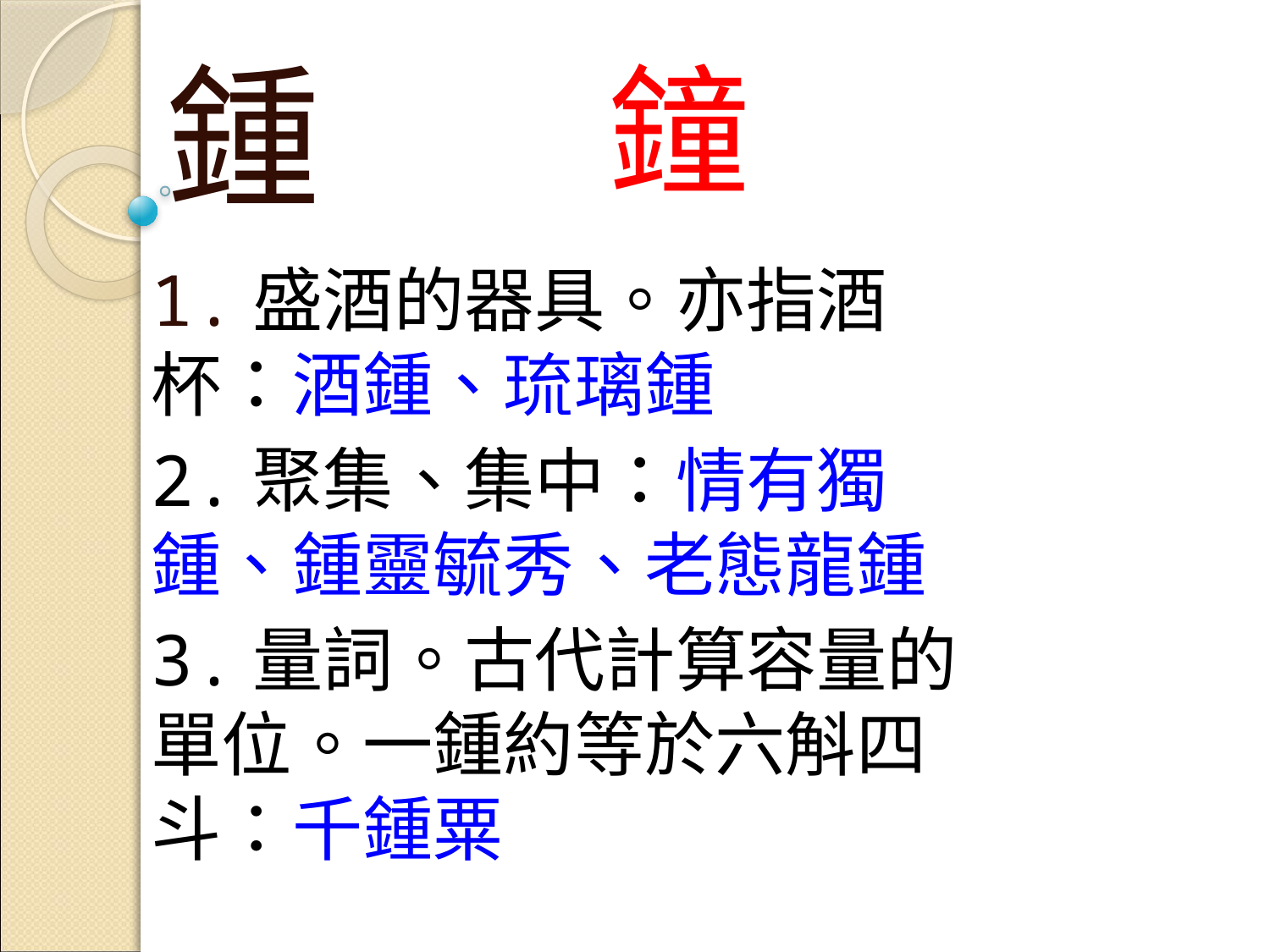

鍾
# 鐘
1.盛酒的器具。亦指酒杯：酒鍾、琉璃鍾
2.聚集、集中：情有獨鍾、鍾靈毓秀、老態龍鍾
3.量詞。古代計算容量的單位。一鍾約等於六斛四斗：千鍾粟